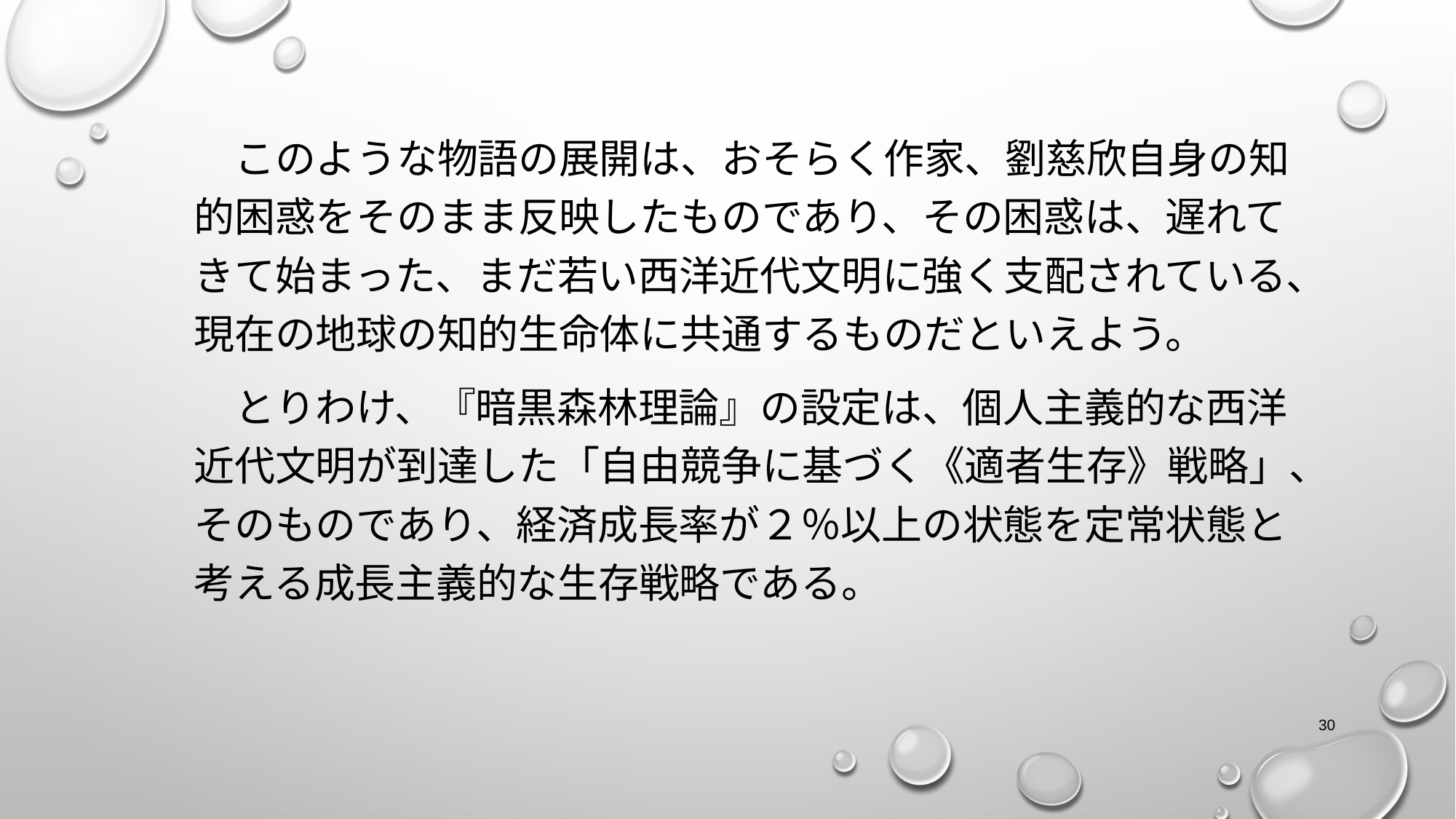

このような物語の展開は、おそらく作家、劉慈欣自身の知的困惑をそのまま反映したものであり、その困惑は、遅れてきて始まった、まだ若い西洋近代文明に強く支配されている、現在の地球の知的生命体に共通するものだといえよう。
　とりわけ、『暗黒森林理論』の設定は、個人主義的な西洋近代文明が到達した「自由競争に基づく《適者生存》戦略」、そのものであり、経済成長率が２％以上の状態を定常状態と考える成長主義的な生存戦略である。

30